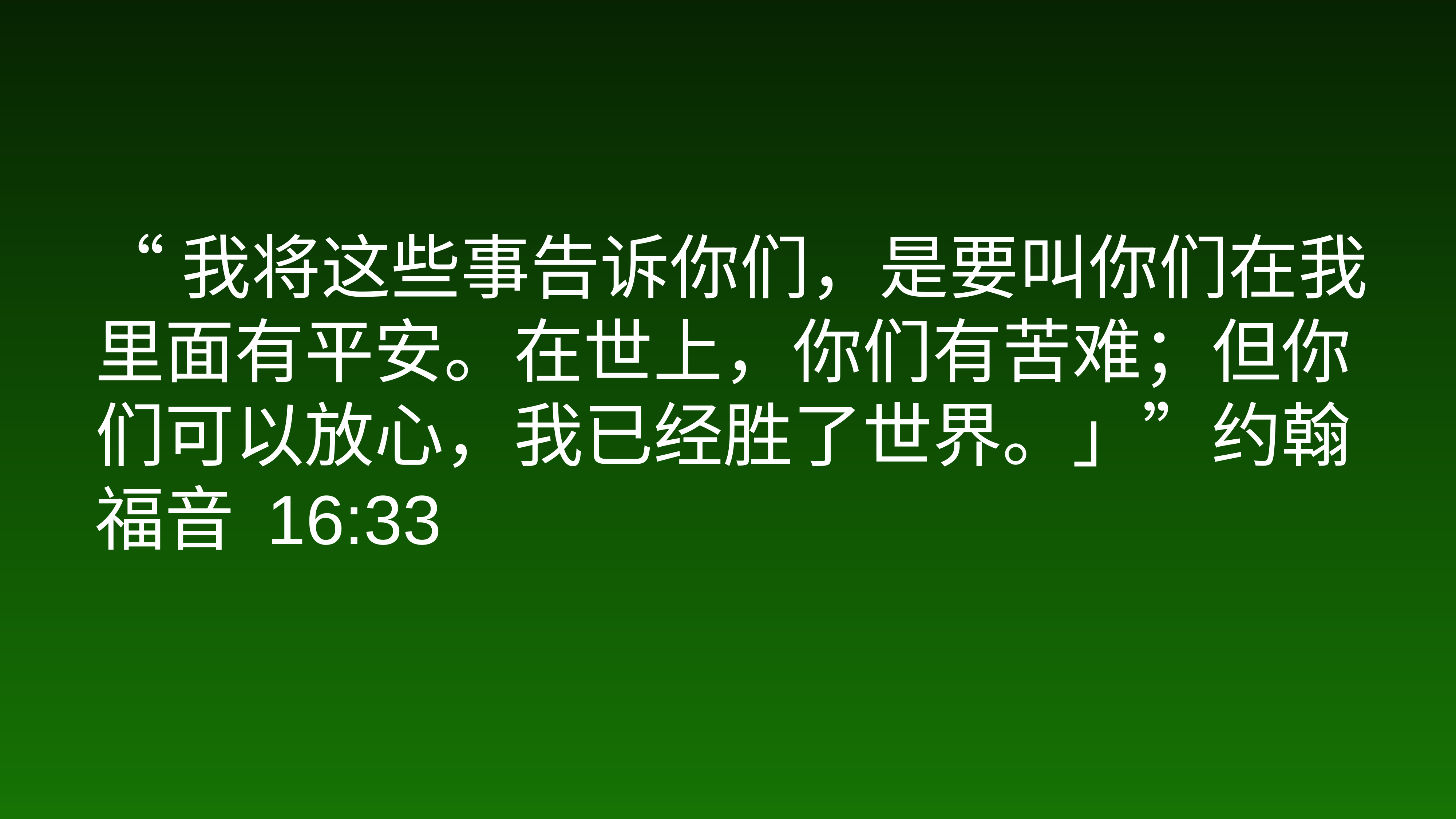

# “我将这些事告诉你们，是要叫你们在我里面有平安。在世上，你们有苦难；但你们可以放心，我已经胜了世界。」”约翰福音 16:33